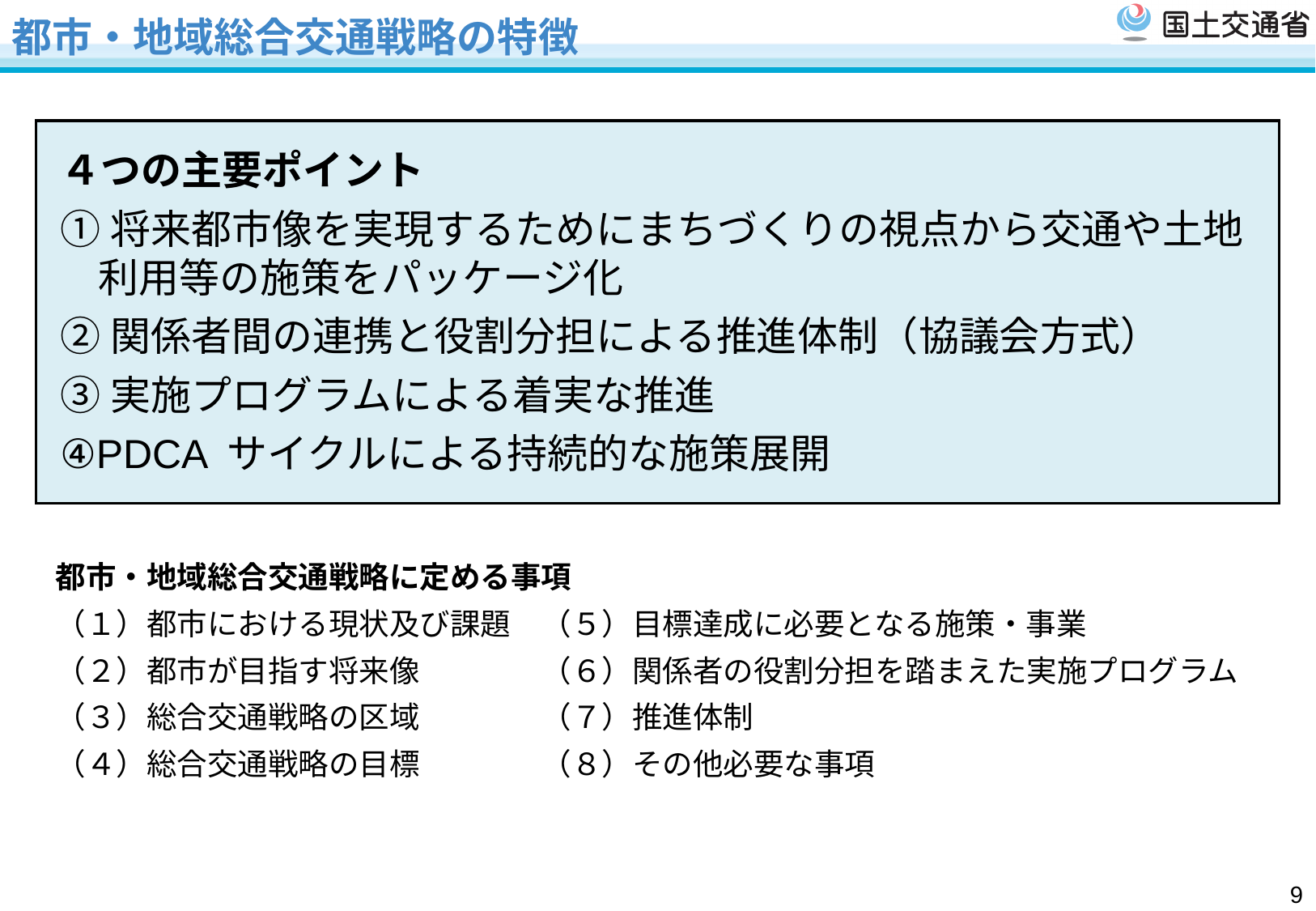

都市・地域総合交通戦略の特徴
４つの主要ポイント
①将来都市像を実現するためにまちづくりの視点から交通や土地利用等の施策をパッケージ化
②関係者間の連携と役割分担による推進体制（協議会方式）
③実施プログラムによる着実な推進
④PDCA サイクルによる持続的な施策展開
都市・地域総合交通戦略に定める事項
（１）都市における現状及び課題　（５）目標達成に必要となる施策・事業
（２）都市が目指す将来像　　　　（６）関係者の役割分担を踏まえた実施プログラム
（３）総合交通戦略の区域　　　　（７）推進体制
（４）総合交通戦略の目標　　　　（８）その他必要な事項
9